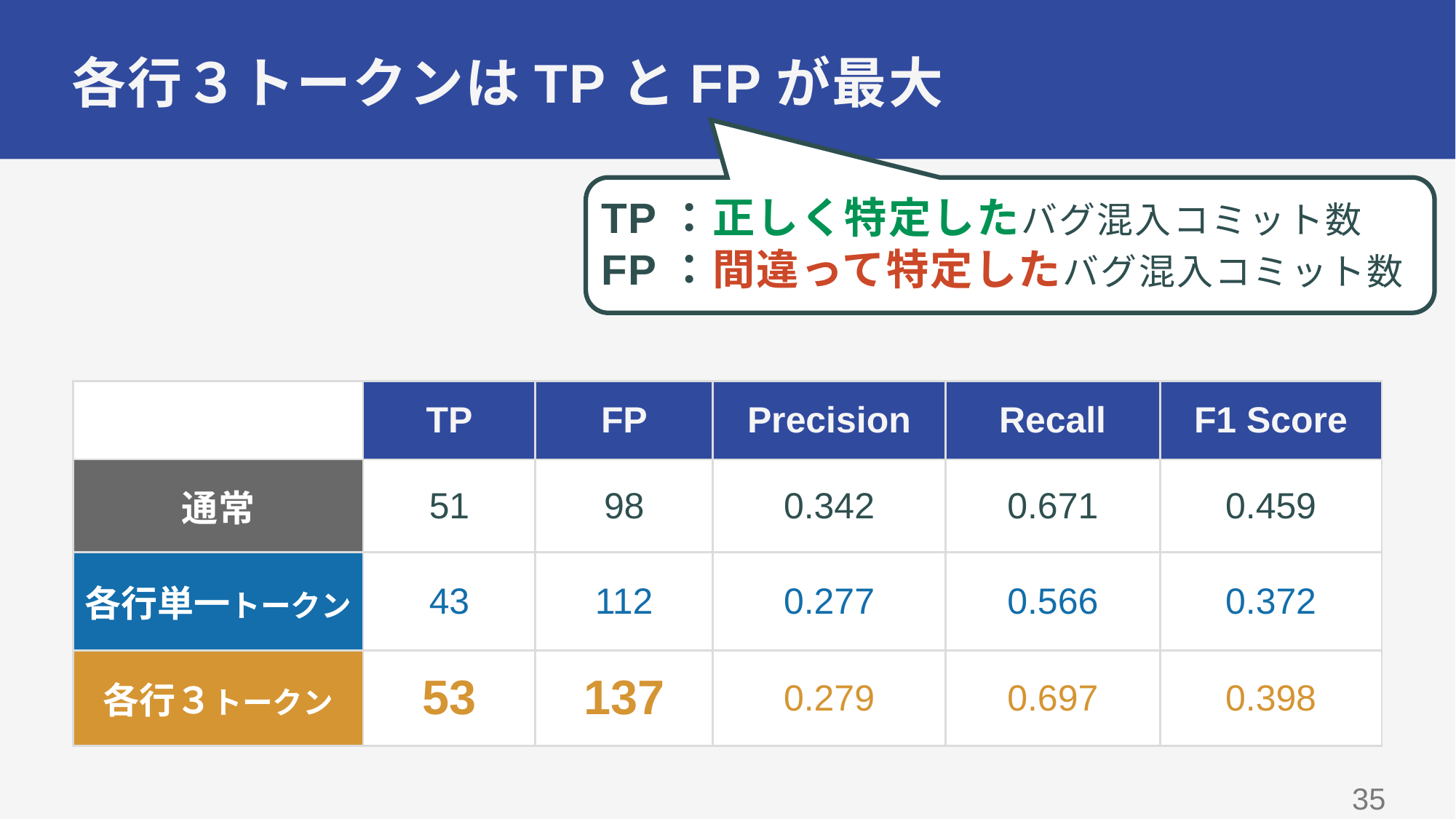

# 各行３トークンはTPとFPが最大
TP：正しく特定したバグ混入コミット数
FP：間違って特定したバグ混入コミット数
| 形式 | TP | FP | Precision | Recall | F1 Score |
| --- | --- | --- | --- | --- | --- |
| 通常 | 51 | 98 | 0.342 | 0.671 | 0.459 |
| 各行単一トークン | 43 | 112 | 0.277 | 0.566 | 0.372 |
| 各行３トークン | 53 | 137 | 0.279 | 0.697 | 0.398 |
35